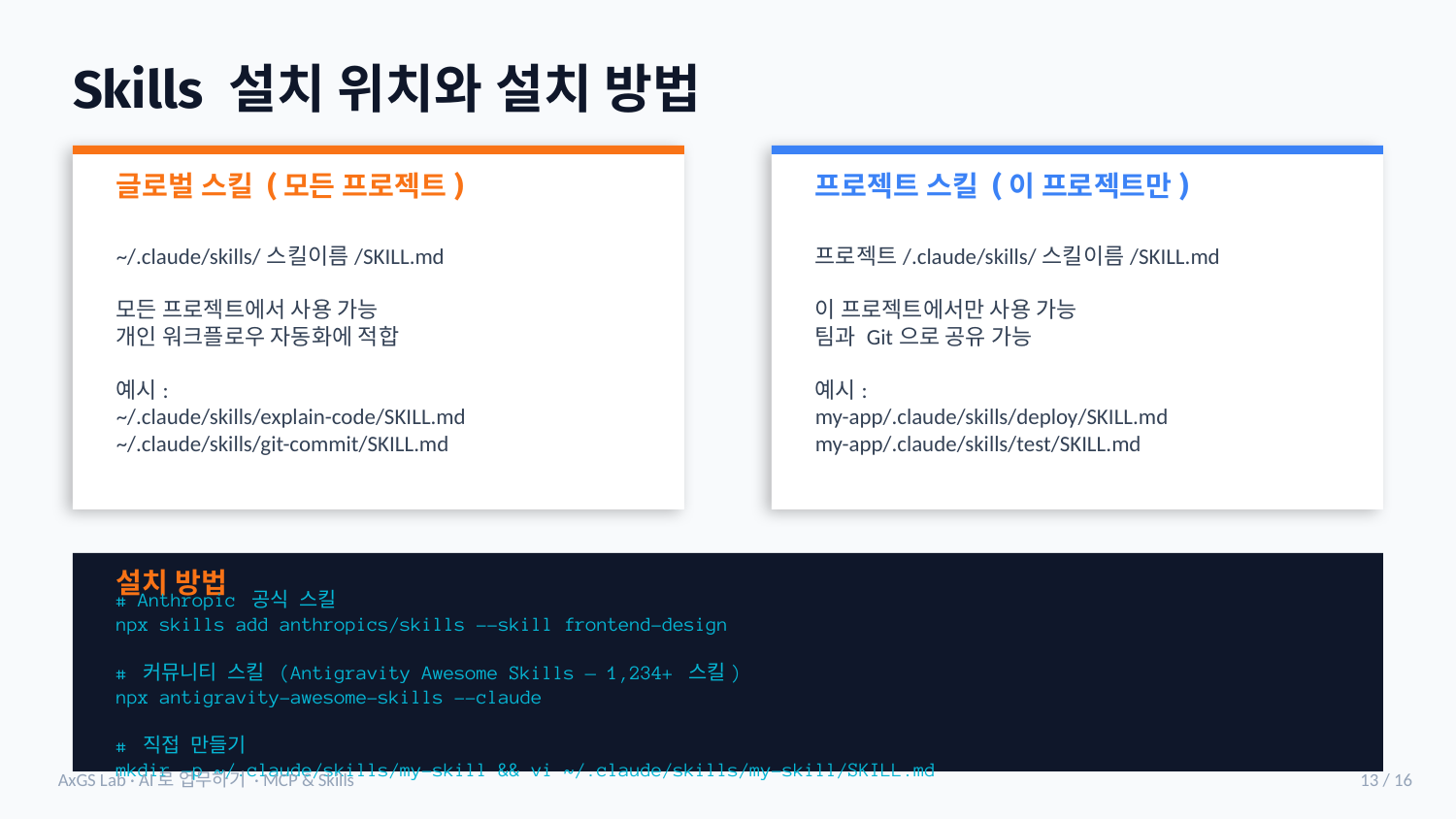

Skills 설치 위치와 설치 방법

글로벌 스킬 (모든 프로젝트)
프로젝트 스킬 (이 프로젝트만)
~/.claude/skills/스킬이름/SKILL.md

모든 프로젝트에서 사용 가능
개인 워크플로우 자동화에 적합

예시:
~/.claude/skills/explain-code/SKILL.md
~/.claude/skills/git-commit/SKILL.md
프로젝트/.claude/skills/스킬이름/SKILL.md

이 프로젝트에서만 사용 가능
팀과 Git으로 공유 가능

예시:
my-app/.claude/skills/deploy/SKILL.md
my-app/.claude/skills/test/SKILL.md

설치 방법
# Anthropic 공식 스킬
npx skills add anthropics/skills --skill frontend-design

# 커뮤니티 스킬 (Antigravity Awesome Skills — 1,234+ 스킬)
npx antigravity-awesome-skills --claude

# 직접 만들기
mkdir -p ~/.claude/skills/my-skill && vi ~/.claude/skills/my-skill/SKILL.md
AxGS Lab · AI로 업무하기 · MCP & Skills
13 / 16